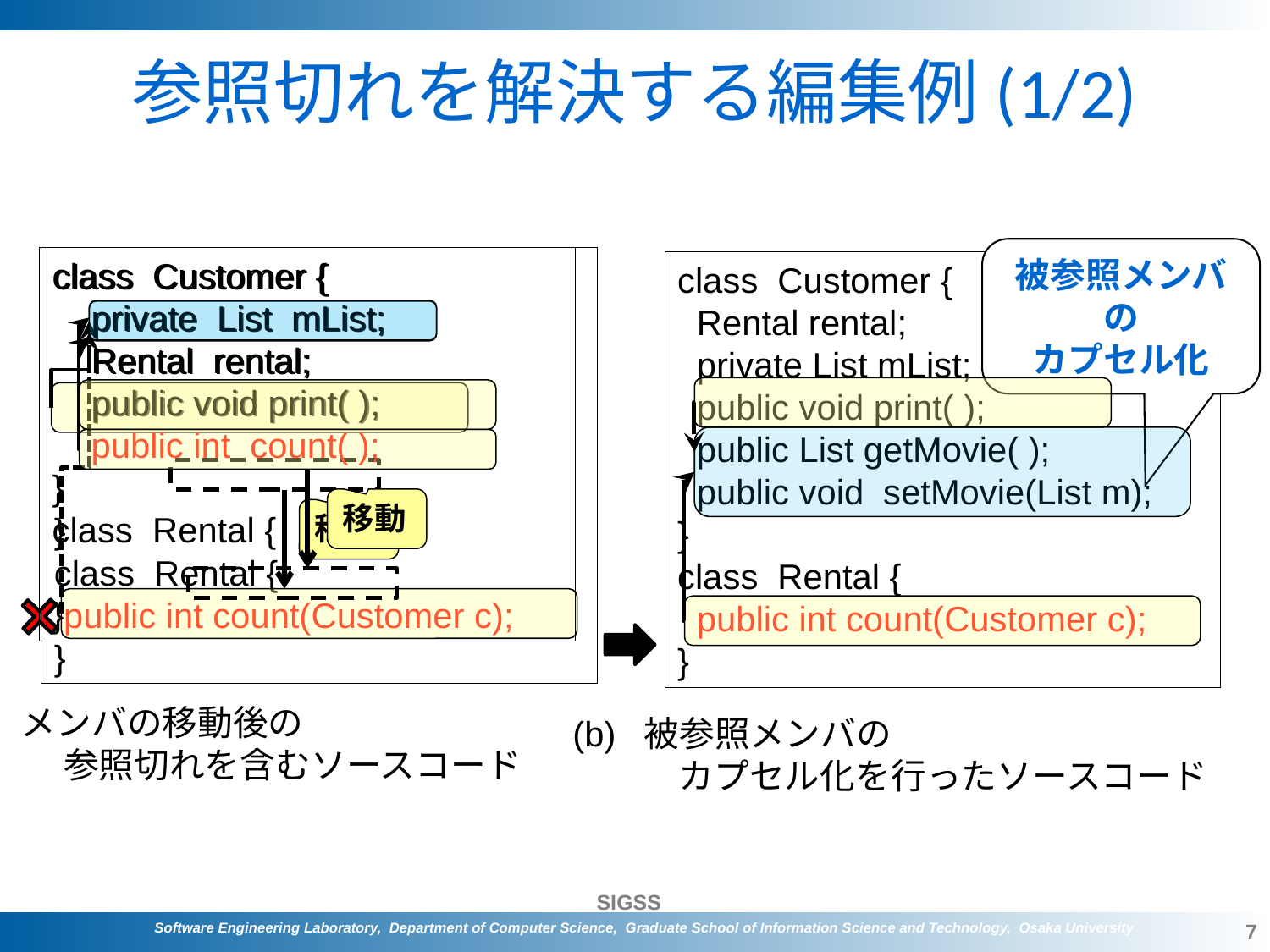

# 参照切れを解決する編集例(1/2)
被参照メンバの
カプセル化
class  Customer {
  Rental rental;
  private List mList;
  public void print( );
  public List getMovie( );
  public void  setMovie(List m);
}
class  Rental {
  public int count(Customer c);
}

(b)  被参照メンバの
　　　カプセル化を行ったソースコード
class  Customer {
    private  List  mList;
    Rental  rental;
    public void print( );
    public int  count( );
}
class  Rental {

}

移動

class  Customer {
    private  List  mList;
    Rental  rental;
    public void print( );

}
class  Rental {
 public int count(Customer c);
}

移動

メンバの移動後の
　　　参照切れを含むソースコード

7
Software Engineering Laboratory,  Department of Computer Science,  Graduate School of Information Science and Technology,  Osaka University